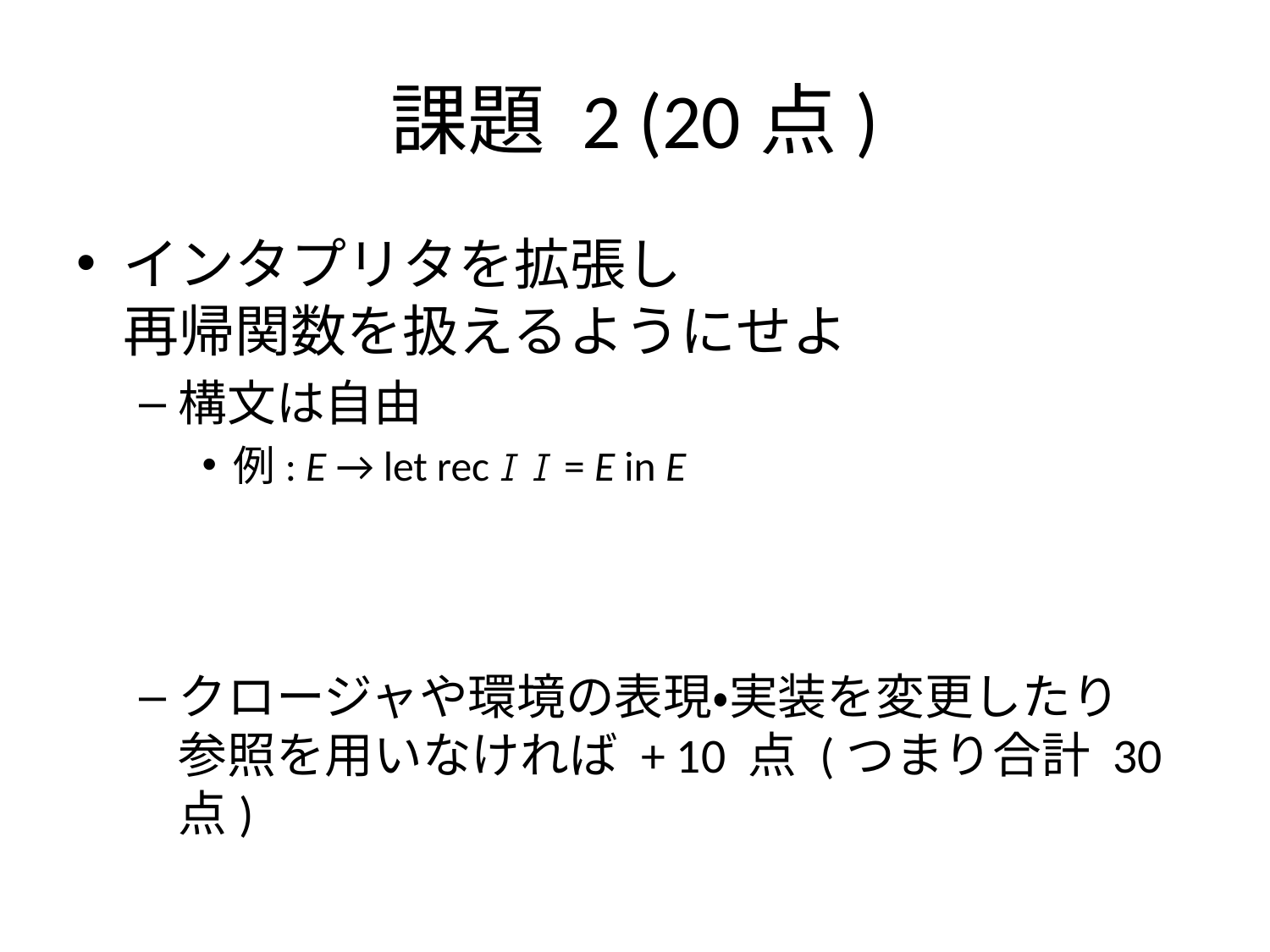

# 課題 2 (20点)
インタプリタを拡張し
再帰関数を扱えるようにせよ
構文は自由
例: E → let rec I I = E in E

クロージャや環境の表現・実装を変更したり
参照を用いなければ + 10 点 (つまり合計 30 点)